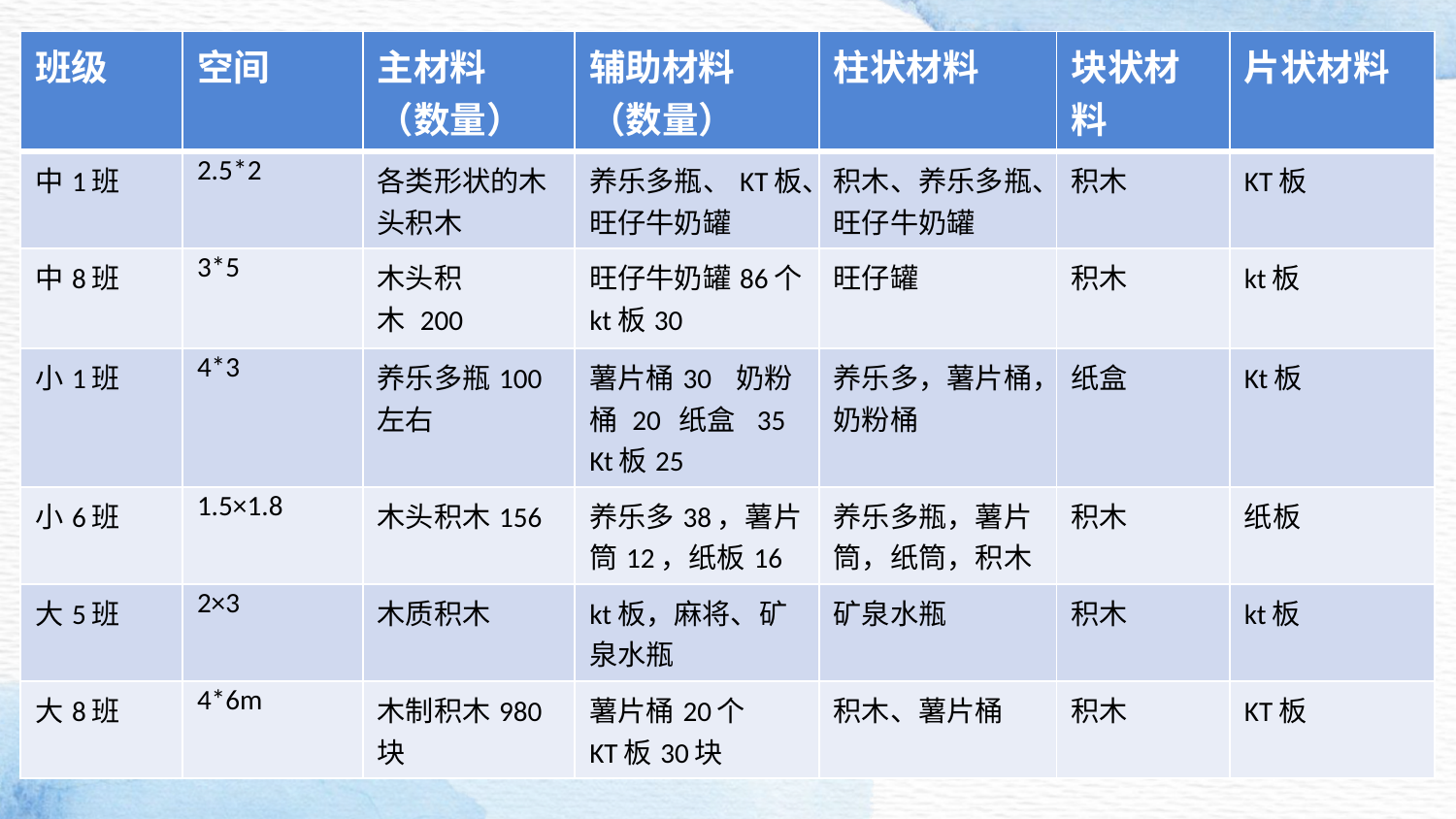

| 班级 | 空间 | 主材料 （数量） | 辅助材料 （数量） | 柱状材料 | 块状材料 | 片状材料 |
| --- | --- | --- | --- | --- | --- | --- |
| 中1班 | 2.5\*2 | 各类形状的木头积木 | 养乐多瓶、KT板、旺仔牛奶罐 | 积木、养乐多瓶、旺仔牛奶罐 | 积木 | KT板 |
| 中8班 | 3\*5 | 木头积木 200 | 旺仔牛奶罐86个kt板30 | 旺仔罐 | 积木 | kt板 |
| 小1班 | 4\*3 | 养乐多瓶100左右 | 薯片桶30 奶粉桶 20 纸盒 35 Kt板25 | 养乐多，薯片桶，奶粉桶 | 纸盒 | Kt板 |
| 小6班 | 1.5×1.8 | 木头积木156 | 养乐多38，薯片筒12，纸板16 | 养乐多瓶，薯片筒，纸筒，积木 | 积木 | 纸板 |
| 大5班 | 2×3 | 木质积木 | kt板，麻将、矿泉水瓶 | 矿泉水瓶 | 积木 | kt板 |
| 大8班 | 4\*6m | 木制积木980块 | 薯片桶20个 KT板30块 | 积木、薯片桶 | 积木 | KT板 |